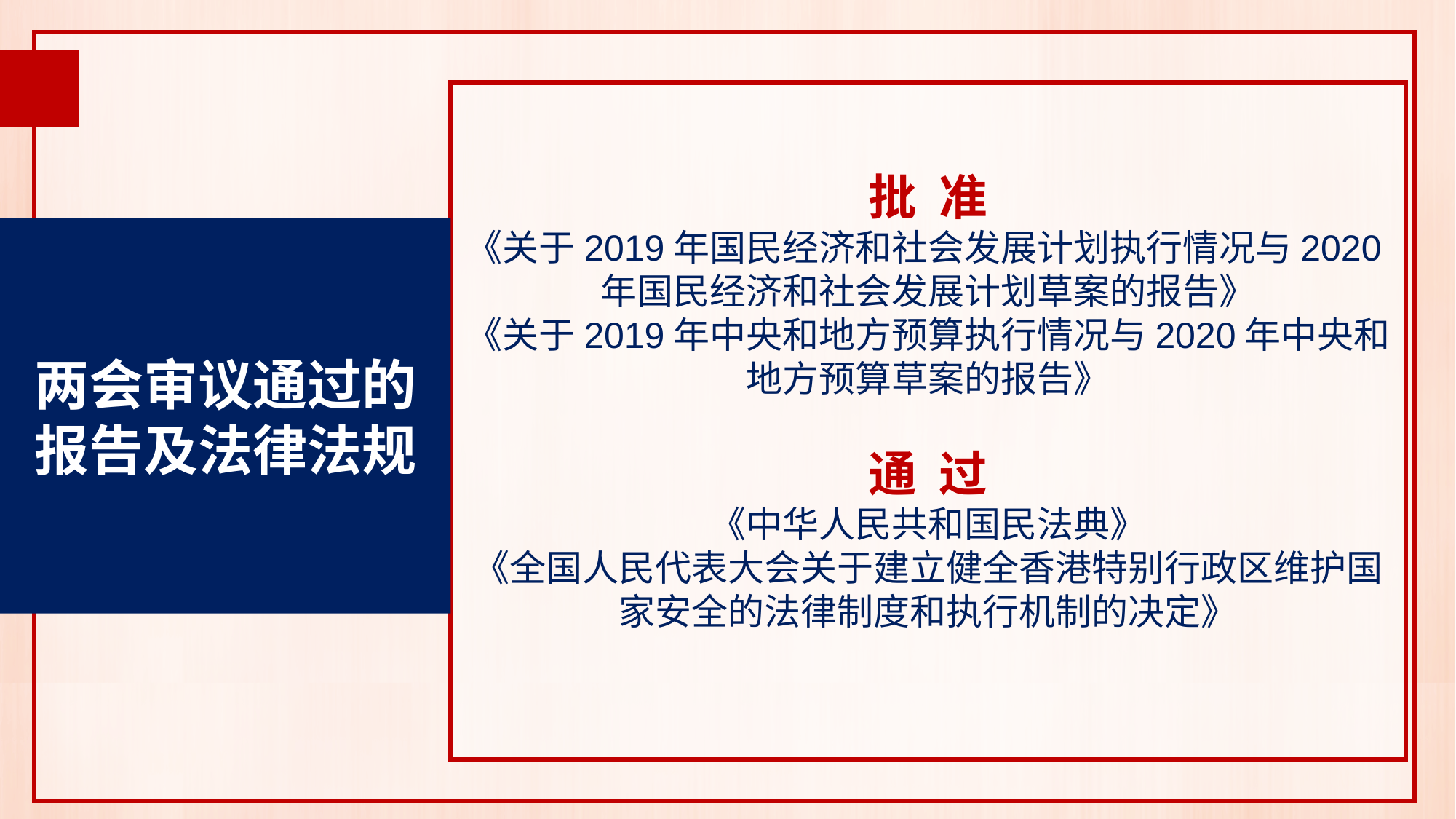

批  准
《关于2019年国民经济和社会发展计划执行情况与2020年国民经济和社会发展计划草案的报告》
《关于2019年中央和地方预算执行情况与2020年中央和地方预算草案的报告》

通  过
《中华人民共和国民法典》
《全国人民代表大会关于建立健全香港特别行政区维护国家安全的法律制度和执行机制的决定》

两会审议通过的报告及法律法规